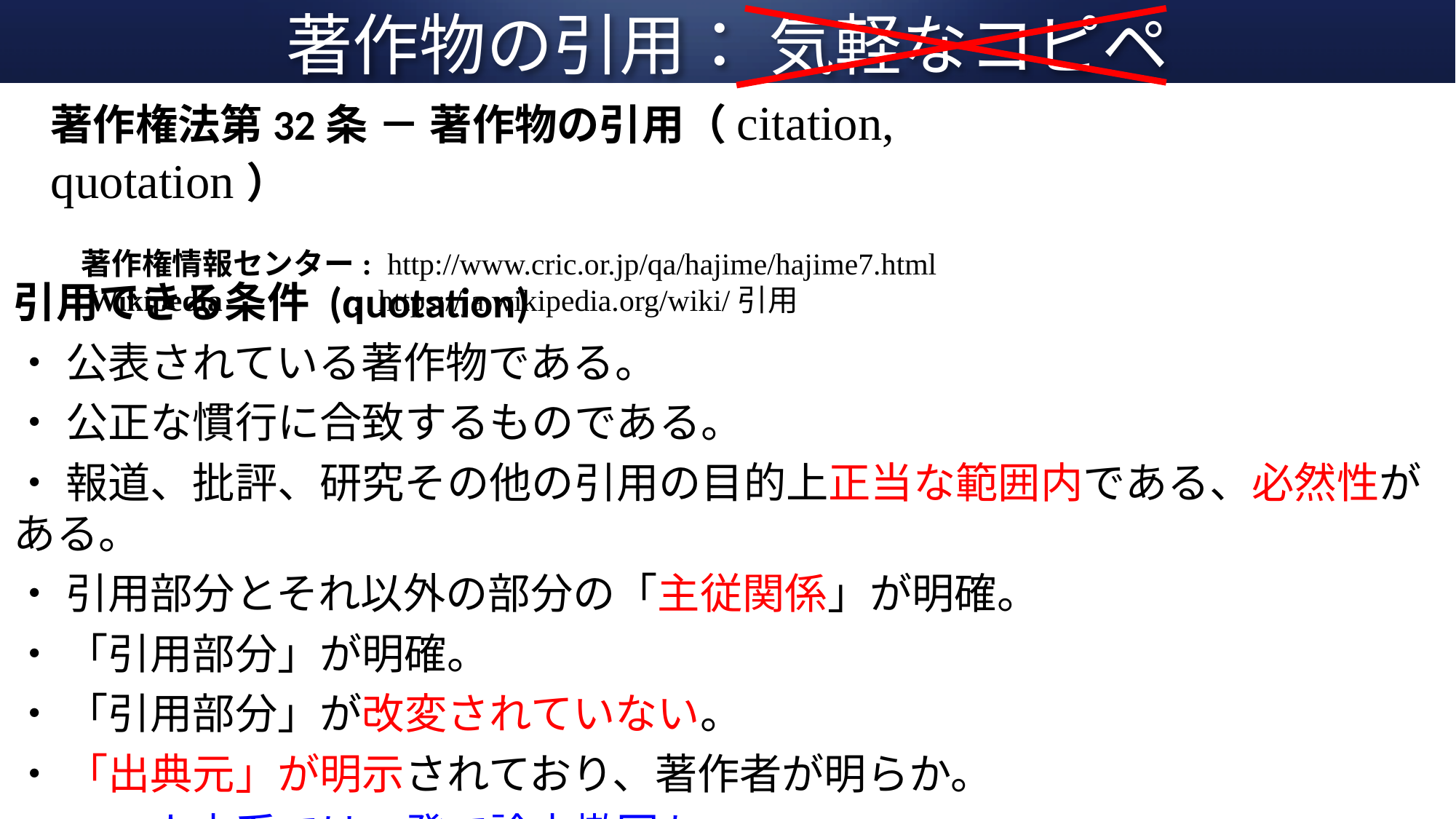

# 著作物の引用： 気軽なコピペ
著作権法第32条 － 著作物の引用（citation, quotation）

　著作権情報センター:  http://www.cric.or.jp/qa/hajime/hajime7.html
　Wikipedia                 :  https://ja.wikipedia.org/wiki/引用
引用できる条件 (quotation)
・ 公表されている著作物である。
・ 公正な慣行に合致するものである。
・ 報道、批評、研究その他の引用の目的上正当な範囲内である、必然性がある。
・ 引用部分とそれ以外の部分の「主従関係」が明確。
・ 「引用部分」が明確。
・ 「引用部分」が改変されていない。
・ 「出典元」が明示されており、著作者が明らか。
　　　 人文系では一発で論文撤回も